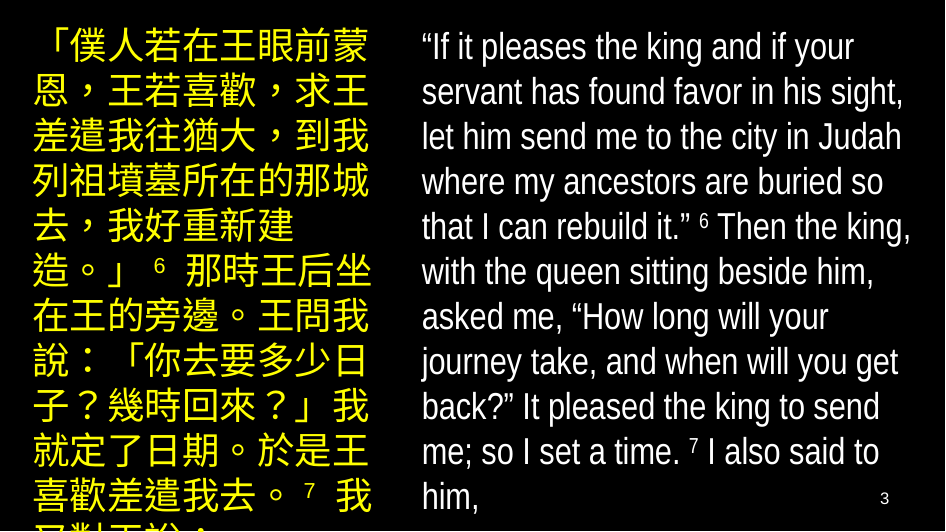

「僕人若在王眼前蒙恩，王若喜歡，求王差遣我往猶大，到我列祖墳墓所在的那城去，我好重新建造。」6 那時王后坐在王的旁邊。王問我說：「你去要多少日子？幾時回來？」我就定了日期。於是王喜歡差遣我去。7 我又對王說：
“If it pleases the king and if your servant has found favor in his sight, let him send me to the city in Judah where my ancestors are buried so that I can rebuild it.” 6 Then the king, with the queen sitting beside him, asked me, “How long will your journey take, and when will you get back?” It pleased the king to send me; so I set a time. 7 I also said to him,
3